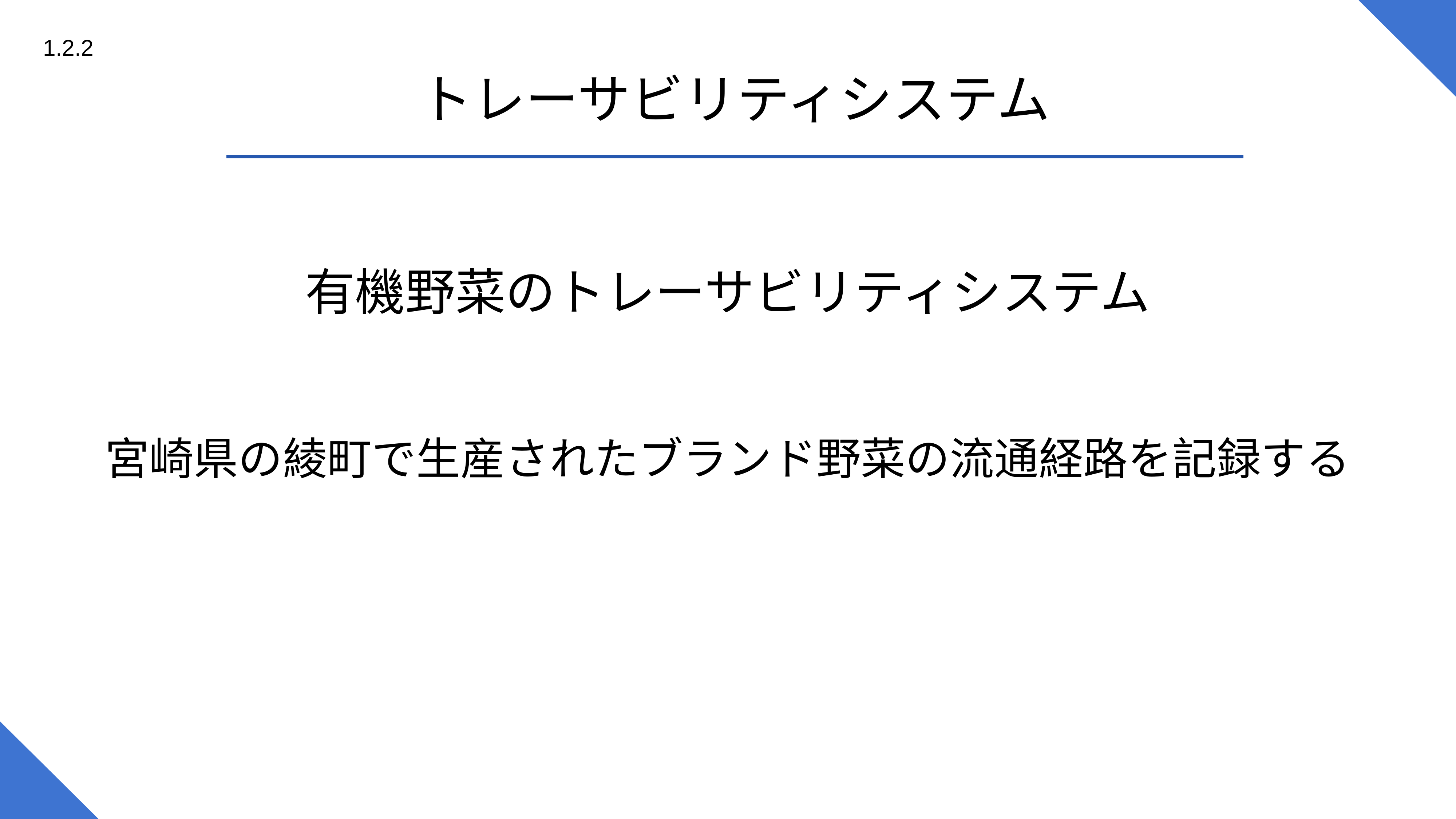

1.2.2
トレーサビリティシステム
有機野菜のトレーサビリティシステム
宮崎県の綾町で生産されたブランド野菜の流通経路を記録する
16